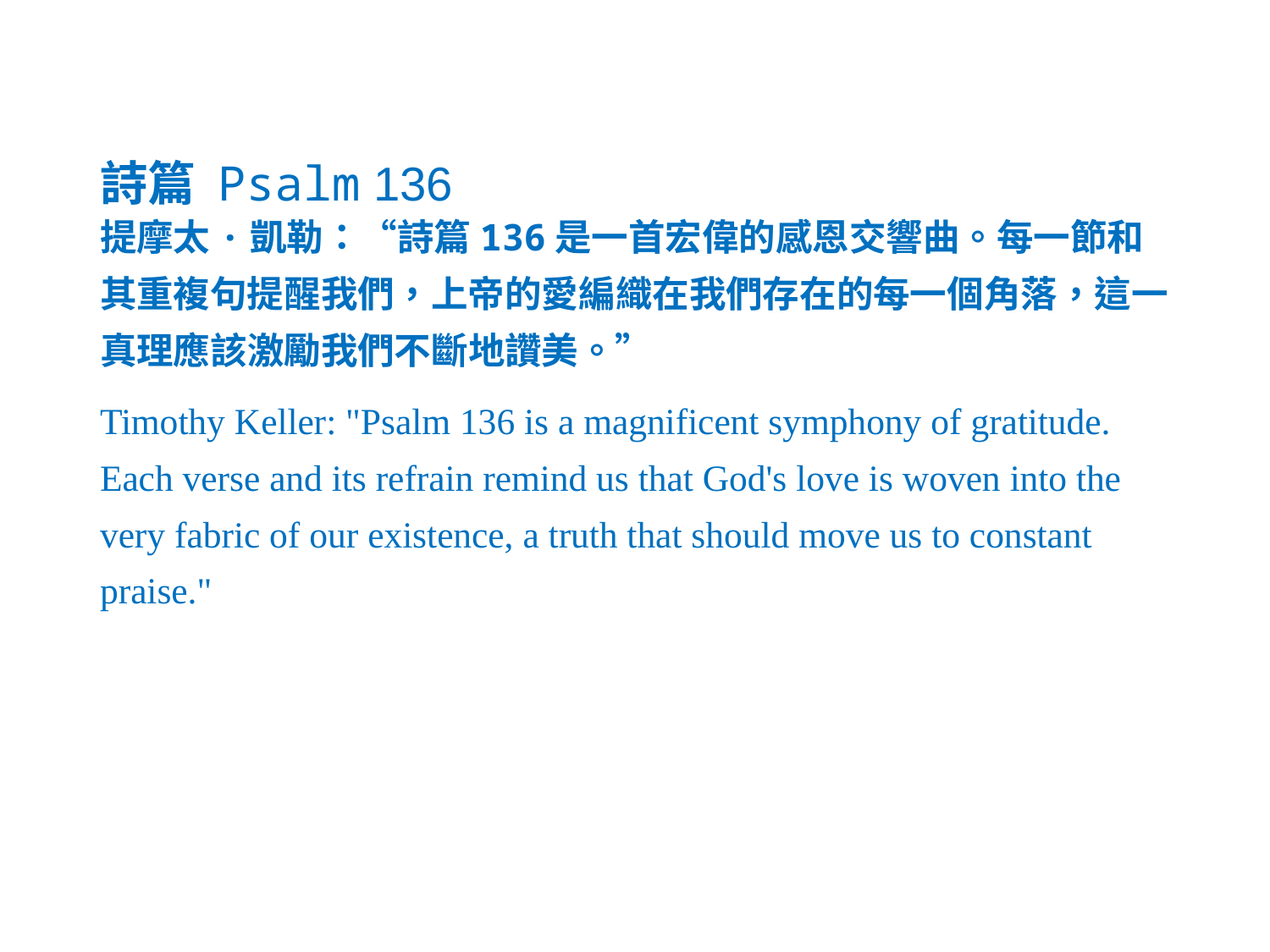

詩篇 Psalm 136
提摩太·凱勒：“詩篇136是一首宏偉的感恩交響曲。每一節和其重複句提醒我們，上帝的愛編織在我們存在的每一個角落，這一真理應該激勵我們不斷地讚美。”
Timothy Keller: "Psalm 136 is a magnificent symphony of gratitude. Each verse and its refrain remind us that God's love is woven into the very fabric of our existence, a truth that should move us to constant praise."